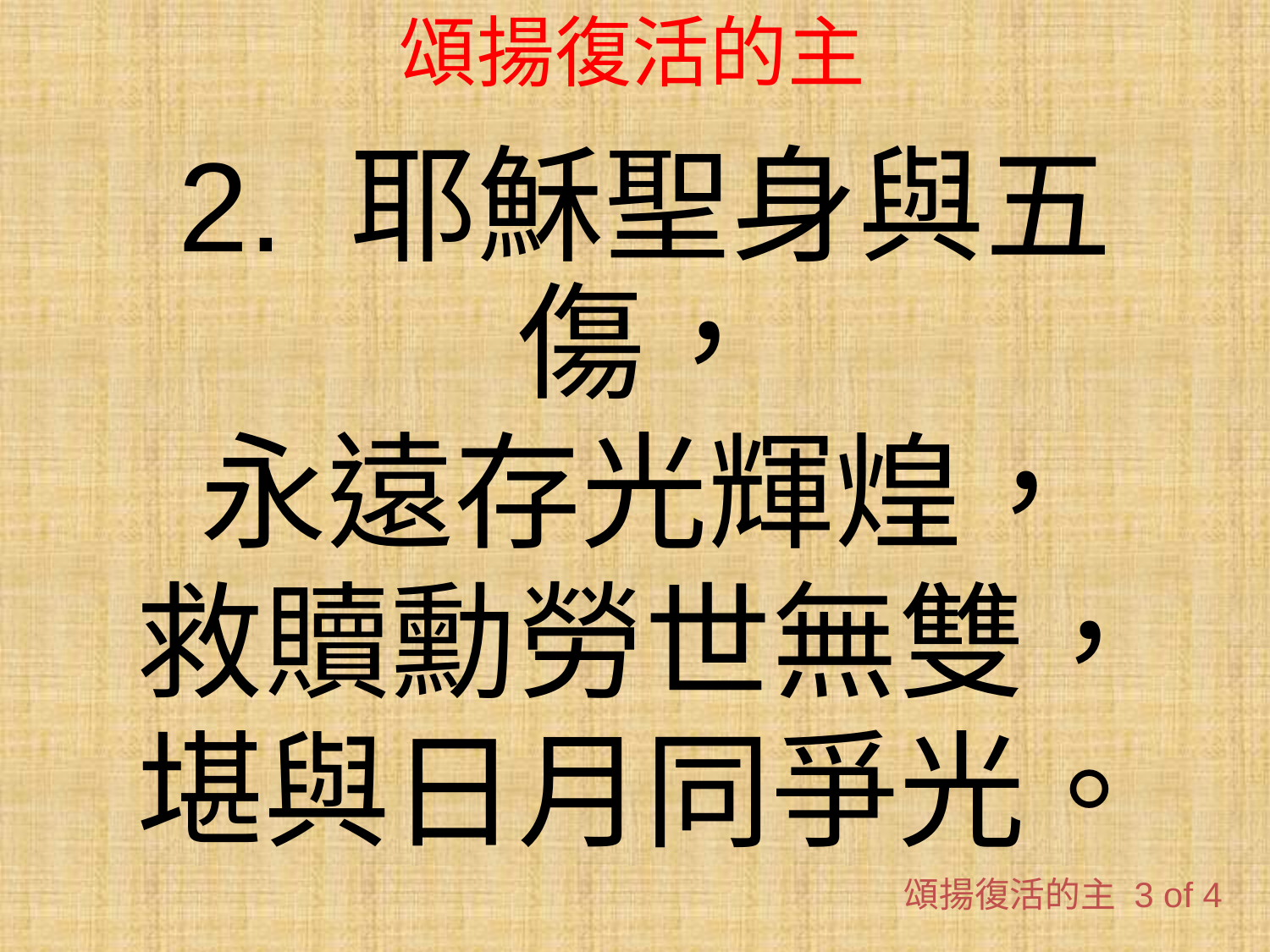

# 頌揚復活的主
2. 耶穌聖身與五傷，
永遠存光輝煌，
救贖勳勞世無雙，
堪與日月同爭光。
頌揚復活的主 3 of 4